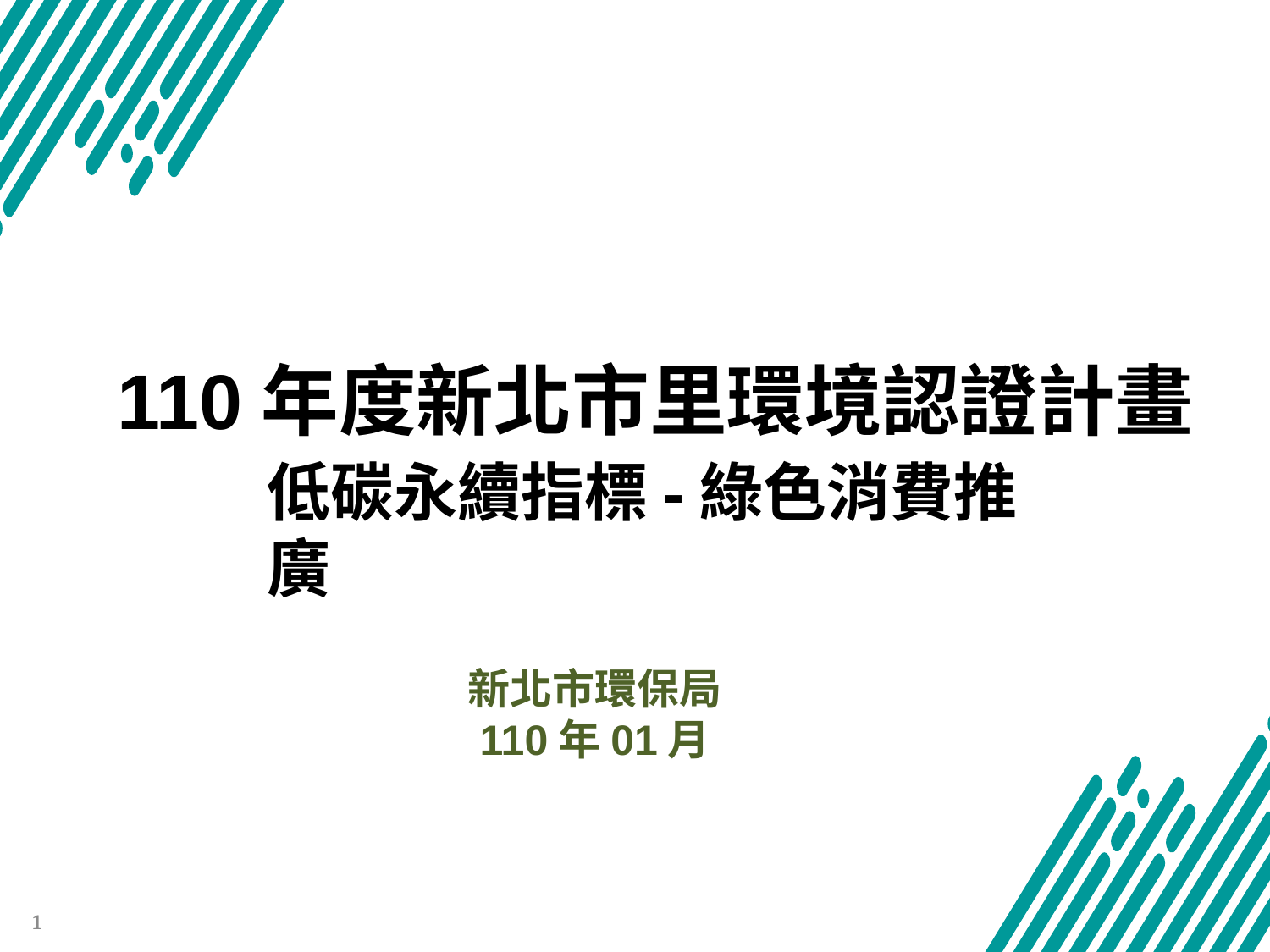

110年度新北市里環境認證計畫
低碳永續指標-綠色消費推廣
新北市環保局
110年01月

1